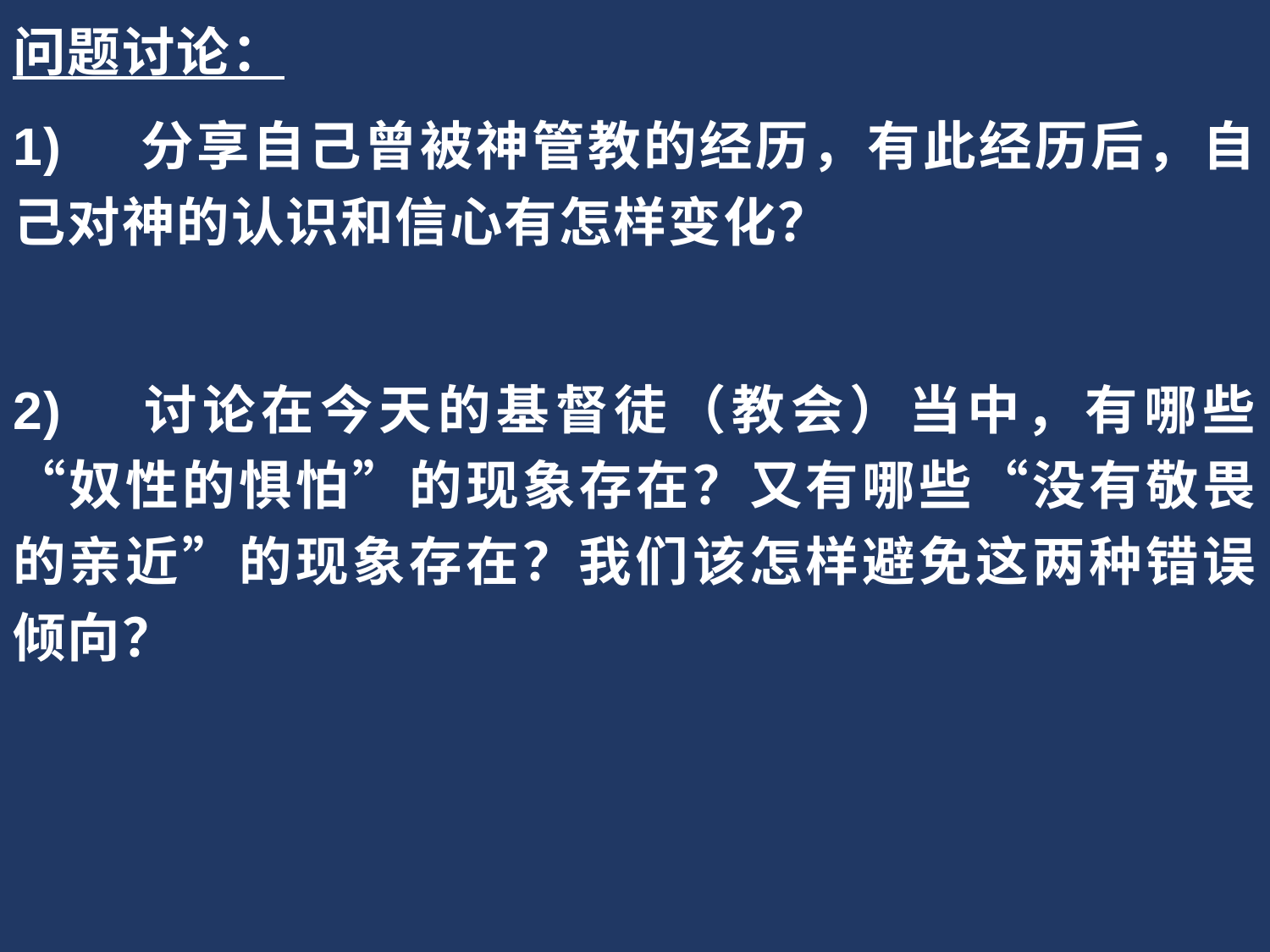

问题讨论：
1)	分享自己曾被神管教的经历，有此经历后，自己对神的认识和信心有怎样变化？

2)	讨论在今天的基督徒（教会）当中，有哪些“奴性的惧怕”的现象存在？又有哪些“没有敬畏的亲近”的现象存在？我们该怎样避免这两种错误倾向？